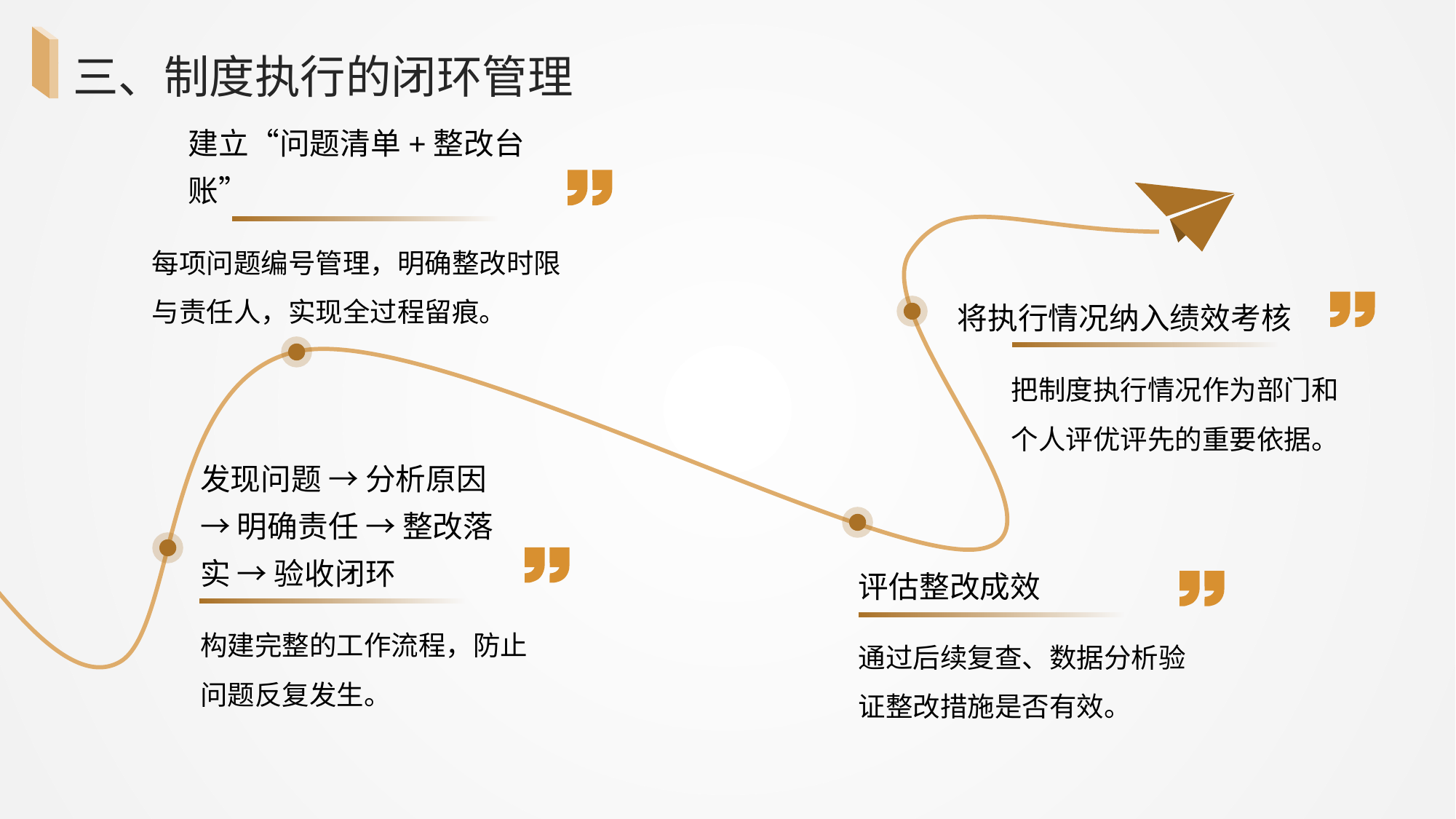

三、制度执行的闭环管理

建立“问题清单+整改台账”

每项问题编号管理，明确整改时限与责任人，实现全过程留痕。
将执行情况纳入绩效考核

把制度执行情况作为部门和个人评优评先的重要依据。

发现问题 → 分析原因 → 明确责任 → 整改落实 → 验收闭环

评估整改成效

构建完整的工作流程，防止问题反复发生。

通过后续复查、数据分析验证整改措施是否有效。